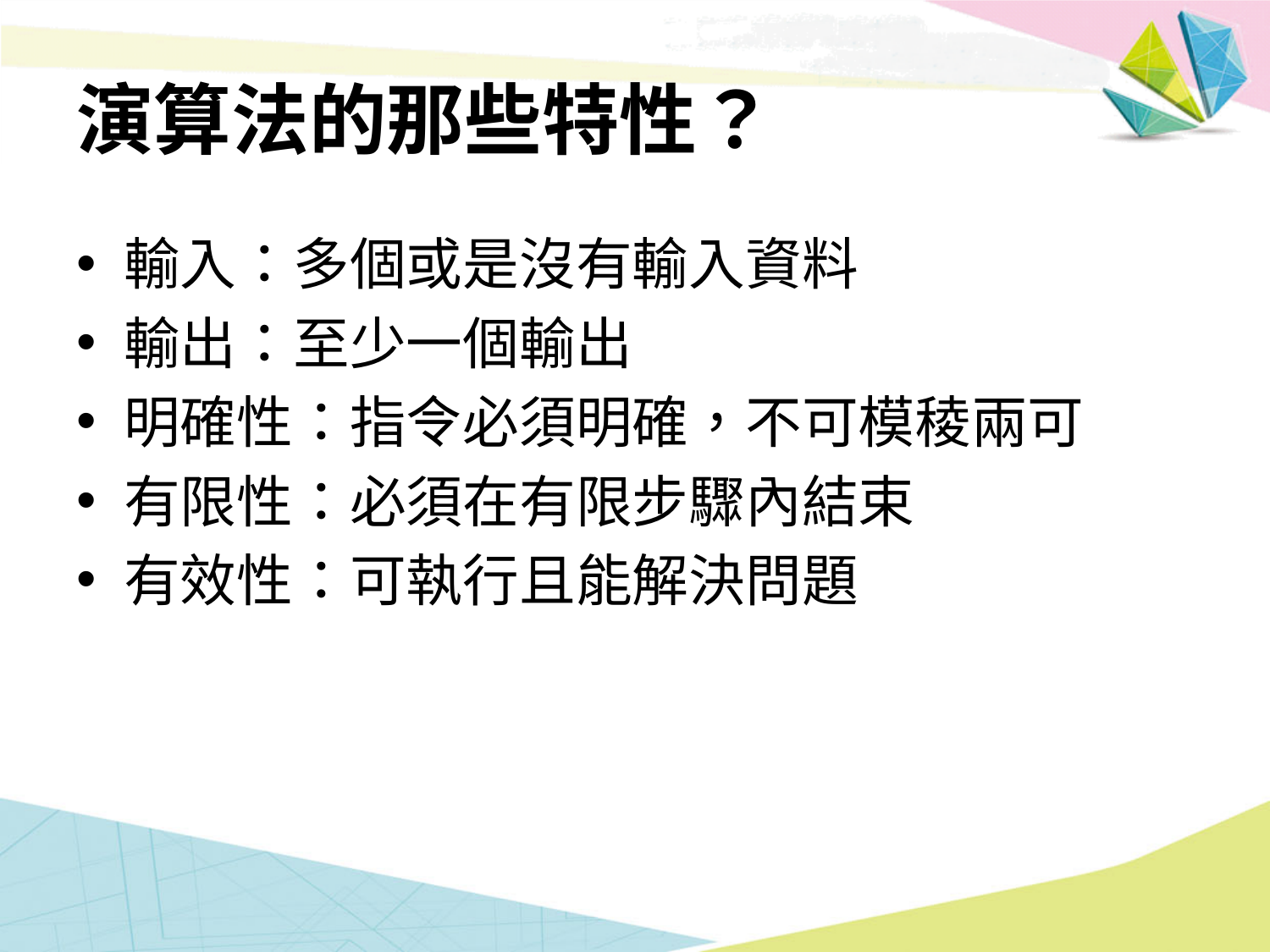

# 演算法的那些特性？
輸入：多個或是沒有輸入資料
輸出：至少一個輸出
明確性：指令必須明確，不可模稜兩可
有限性：必須在有限步驟內結束
有效性：可執行且能解決問題